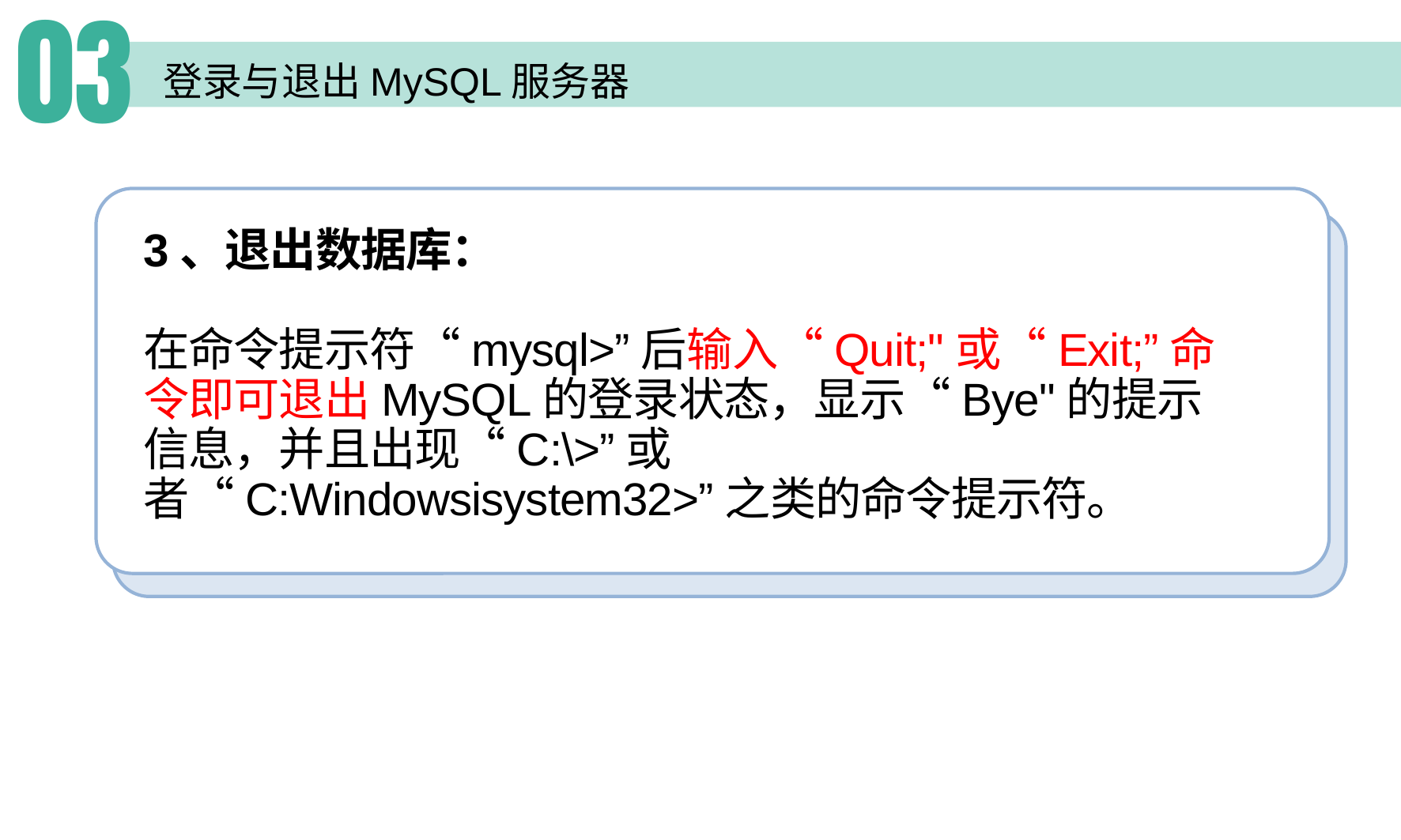

03

  登录与退出MySQL服务器

3、退出数据库：

在命令提示符“mysql>”后输入“Quit;"或“Exit;”命令即可退出MySQL的登录状态，显示“Bye"的提示信息，并且出现“C:\>”或者“C:Windowsisystem32>”之类的命令提示符。